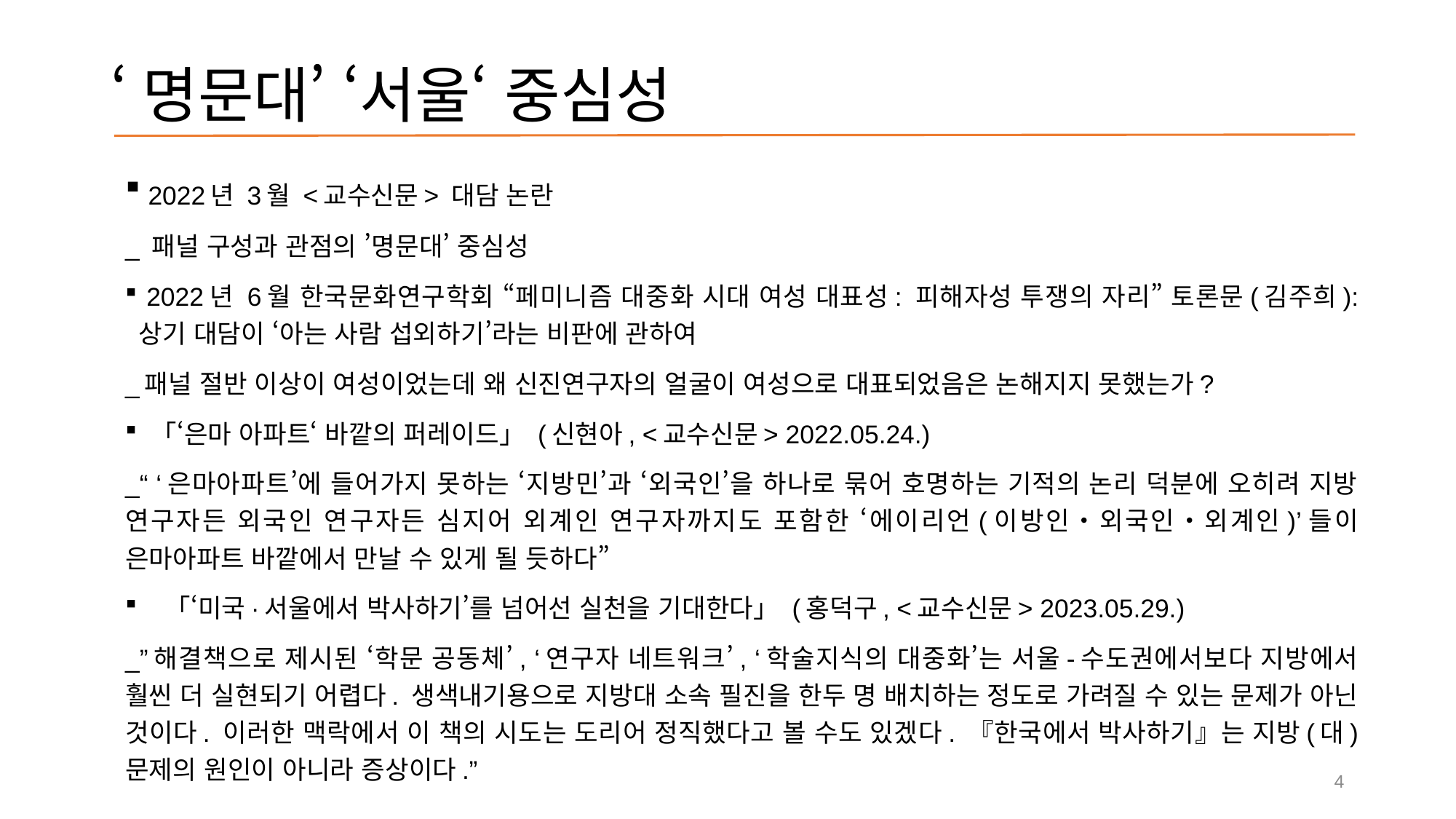

# ‘명문대’ ‘서울‘ 중심성
 2022년 3월 <교수신문> 대담 논란
_ 패널 구성과 관점의 ’명문대’ 중심성
 2022년 6월 한국문화연구학회 “페미니즘 대중화 시대 여성 대표성: 피해자성 투쟁의 자리” 토론문(김주희): 상기 대담이 ‘아는 사람 섭외하기’라는 비판에 관하여
_패널 절반 이상이 여성이었는데 왜 신진연구자의 얼굴이 여성으로 대표되었음은 논해지지 못했는가?
 「‘은마 아파트‘ 바깥의 퍼레이드」 (신현아, <교수신문> 2022.05.24.)
_“ ‘은마아파트’에 들어가지 못하는 ‘지방민’과 ‘외국인’을 하나로 묶어 호명하는 기적의 논리 덕분에 오히려 지방 연구자든 외국인 연구자든 심지어 외계인 연구자까지도 포함한 ‘에이리언(이방인‧외국인‧외계인)’들이 은마아파트 바깥에서 만날 수 있게 될 듯하다”
 「‘미국·서울에서 박사하기’를 넘어선 실천을 기대한다」 (홍덕구, <교수신문> 2023.05.29.)
_”해결책으로 제시된 ‘학문 공동체’, ‘연구자 네트워크’, ‘학술지식의 대중화’는 서울-수도권에서보다 지방에서 훨씬 더 실현되기 어렵다. 생색내기용으로 지방대 소속 필진을 한두 명 배치하는 정도로 가려질 수 있는 문제가 아닌 것이다. 이러한 맥락에서 이 책의 시도는 도리어 정직했다고 볼 수도 있겠다. 『한국에서 박사하기』는 지방(대) 문제의 원인이 아니라 증상이다.”
4